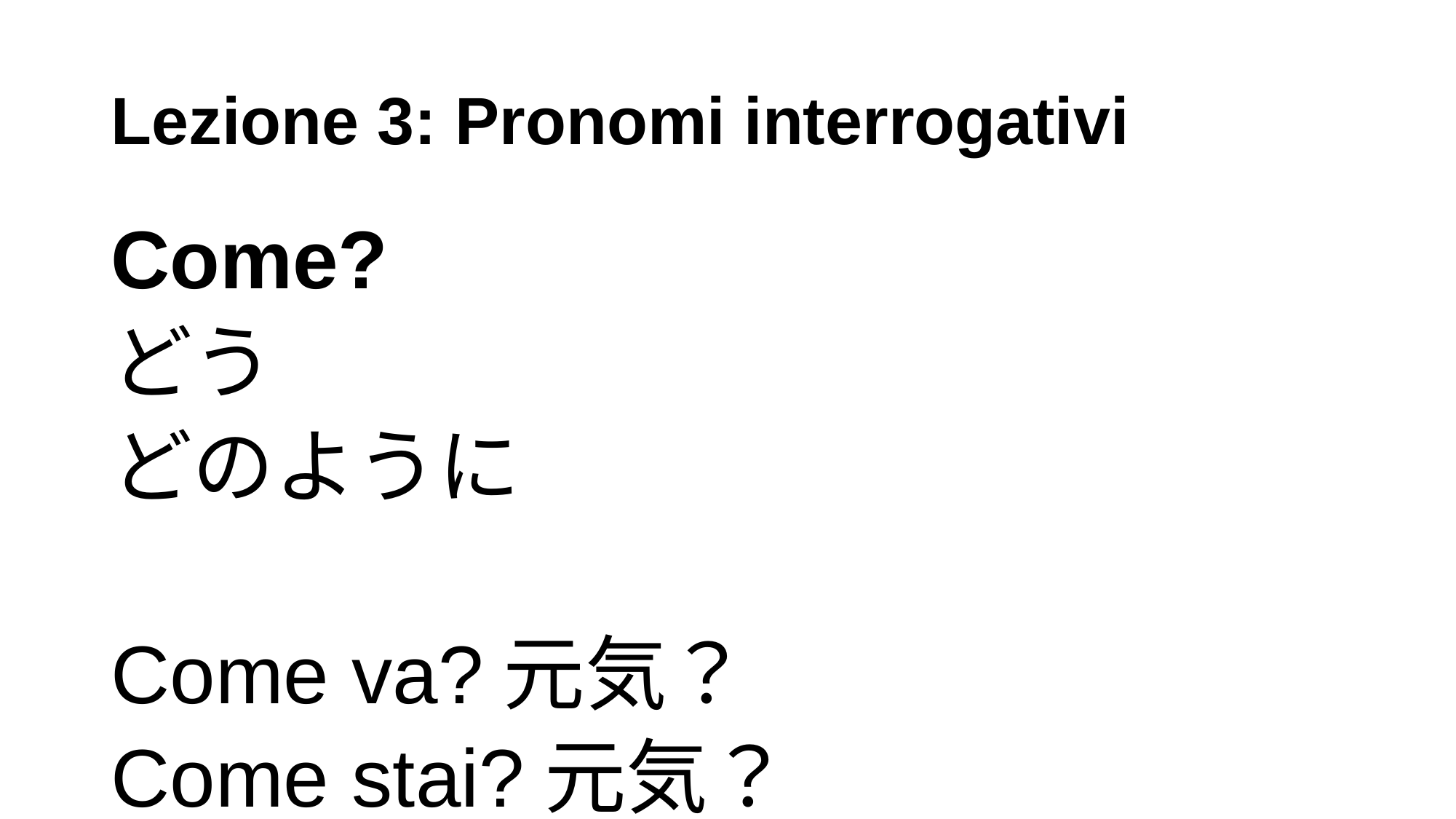

# Lezione 3: Pronomi interrogativi
Come?
どう
どのように

Come va?元気？
Come stai?元気？